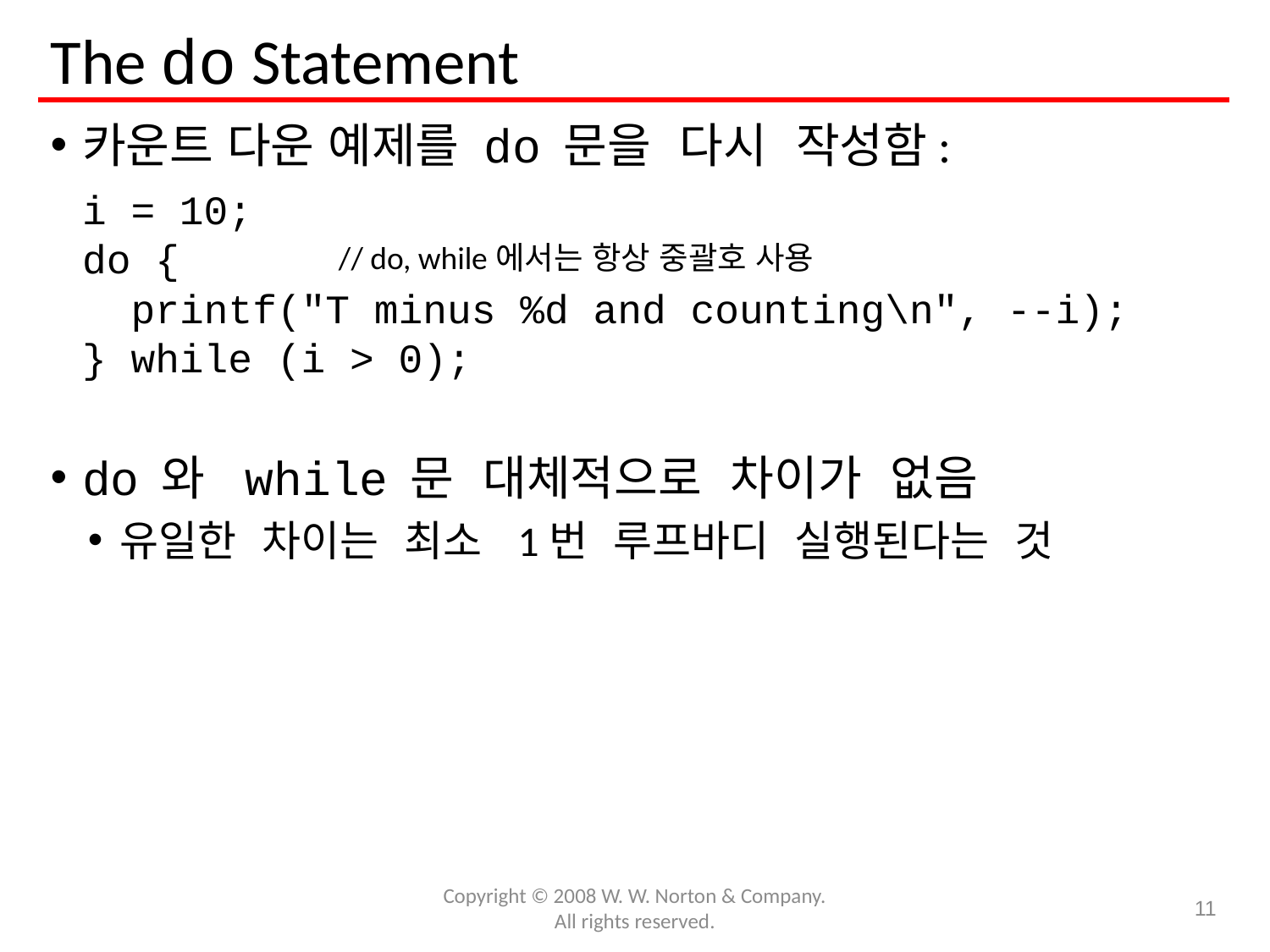

# The do Statement
카운트 다운 예제를 do 문을 다시 작성함:
	i = 10;
	do {
	  printf("T minus %d and counting\n", --i);
	} while (i > 0);

do 와 while 문 대체적으로 차이가 없음
유일한 차이는 최소 1번 루프바디 실행된다는 것

// do, while에서는 항상 중괄호 사용
Copyright © 2008 W. W. Norton & Company.
All rights reserved.
11